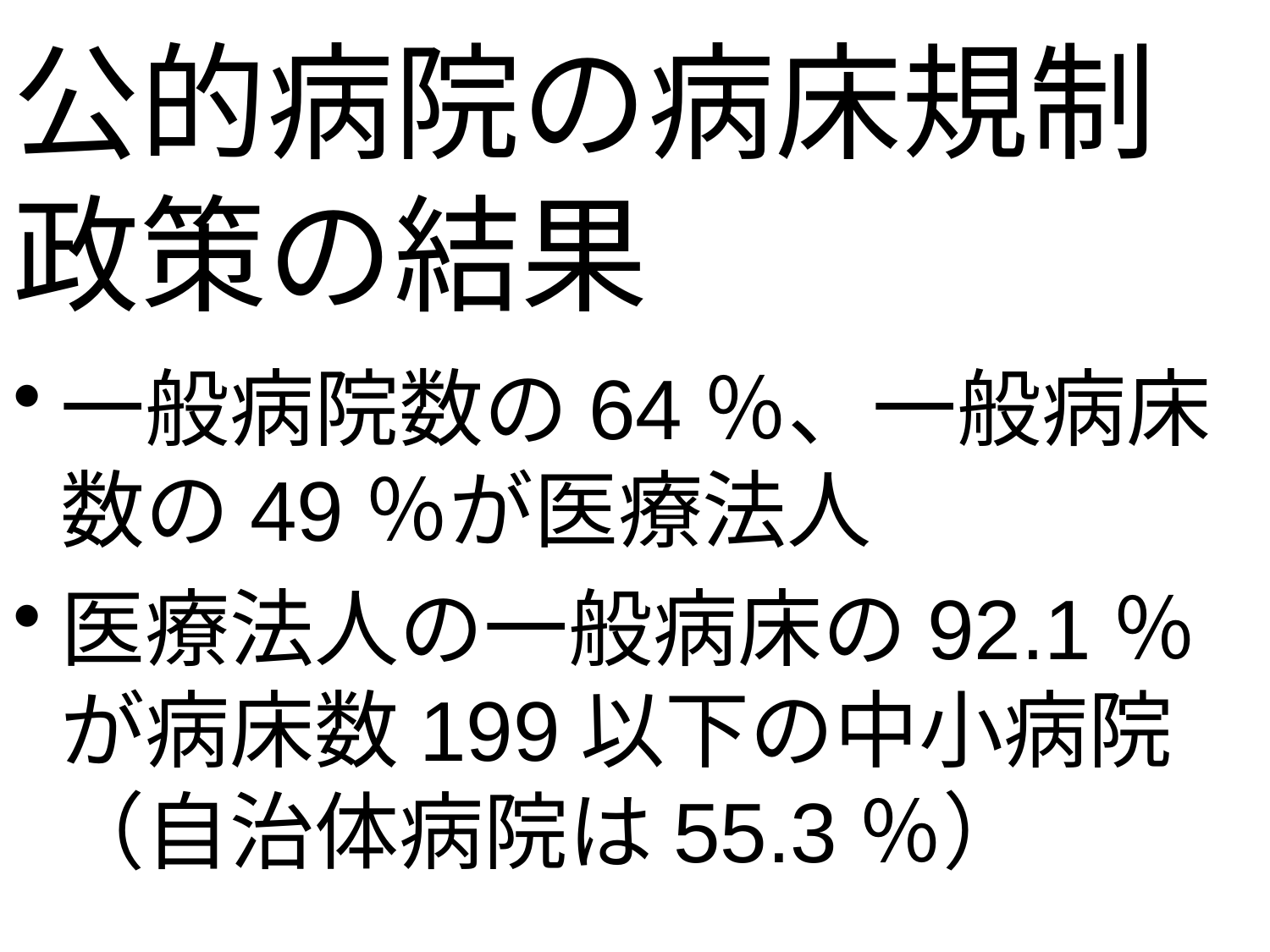

# 公的病院の病床規制 政策の結果
一般病院数の64％、一般病床数の49％が医療法人
医療法人の一般病床の92.1％が病床数199以下の中小病院（自治体病院は55.3％）